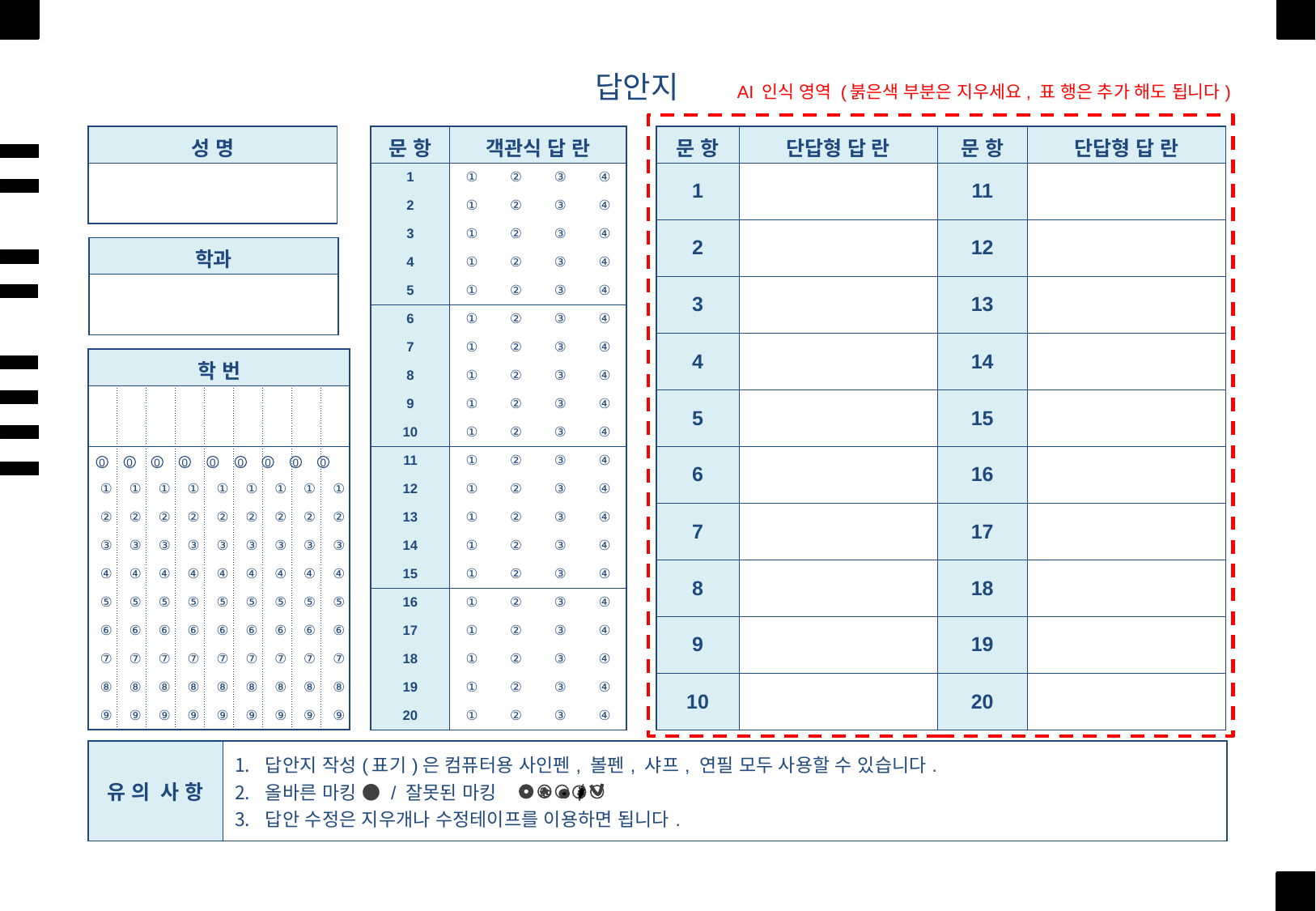

답안지
# AI 인식 영역 (붉은색 부분은 지우세요, 표 행은 추가 해도 됩니다)

| 성 명 |
| --- |
|  |
| 문 항 | 객관식 답 란 |  |  |  |
| --- | --- | --- | --- | --- |
| 1 | ① | ② | ③ | ④ |
| 2 | ① | ② | ③ | ④ |
| 3 | ① | ② | ③ | ④ |
| 4 | ① | ② | ③ | ④ |
| 5 | ① | ② | ③ | ④ |
| 6 | ① | ② | ③ | ④ |
| 7 | ① | ② | ③ | ④ |
| 8 | ① | ② | ③ | ④ |
| 9 | ① | ② | ③ | ④ |
| 10 | ① | ② | ③ | ④ |
| 11 | ① | ② | ③ | ④ |
| 12 | ① | ② | ③ | ④ |
| 13 | ① | ② | ③ | ④ |
| 14 | ① | ② | ③ | ④ |
| 15 | ① | ② | ③ | ④ |
| 16 | ① | ② | ③ | ④ |
| 17 | ① | ② | ③ | ④ |
| 18 | ① | ② | ③ | ④ |
| 19 | ① | ② | ③ | ④ |
| 20 | ① | ② | ③ | ④ |
| 문 항 | 단답형 답 란 | 문 항 | 단답형 답 란 |
| --- | --- | --- | --- |
| 1 |  | 11 |  |
| 2 |  | 12 |  |
| 3 |  | 13 |  |
| 4 |  | 14 |  |
| 5 |  | 15 |  |
| 6 |  | 16 |  |
| 7 |  | 17 |  |
| 8 |  | 18 |  |
| 9 |  | 19 |  |
| 10 |  | 20 |  |

| 학과 |
| --- |
|  |

| 학 번 |  |  | 사 번 |  |  |  |  |  |
| --- | --- | --- | --- | --- | --- | --- | --- | --- |
|  |  |  |  |  |  |  |  |  |
|  |  |  |  |  |  |  |  |  |
| ① | ① | ① | ① | ① | ① | ① | ① | ① |
| ② | ② | ② | ② | ② | ② | ② | ② | ② |
| ③ | ③ | ③ | ③ | ③ | ③ | ③ | ③ | ③ |
| ④ | ④ | ④ | ④ | ④ | ④ | ④ | ④ | ④ |
| ⑤ | ⑤ | ⑤ | ⑤ | ⑤ | ⑤ | ⑤ | ⑤ | ⑤ |
| ⑥ | ⑥ | ⑥ | ⑥ | ⑥ | ⑥ | ⑥ | ⑥ | ⑥ |
| ⑦ | ⑦ | ⑦ | ⑦ | ⑦ | ⑦ | ⑦ | ⑦ | ⑦ |
| ⑧ | ⑧ | ⑧ | ⑧ | ⑧ | ⑧ | ⑧ | ⑧ | ⑧ |
| ⑨ | ⑨ | ⑨ | ⑨ | ⑨ | ⑨ | ⑨ | ⑨ | ⑨ |

0
0
0
0
0
0
0
0
0

| 유 의 사 항 | 답안지 작성(표기)은 컴퓨터용 사인펜, 볼펜, 샤프, 연필 모두 사용할 수 있습니다. 올바른 마킹 ● / 잘못된 마킹 답안 수정은 지우개나 수정테이프를 이용하면 됩니다. |
| --- | --- |